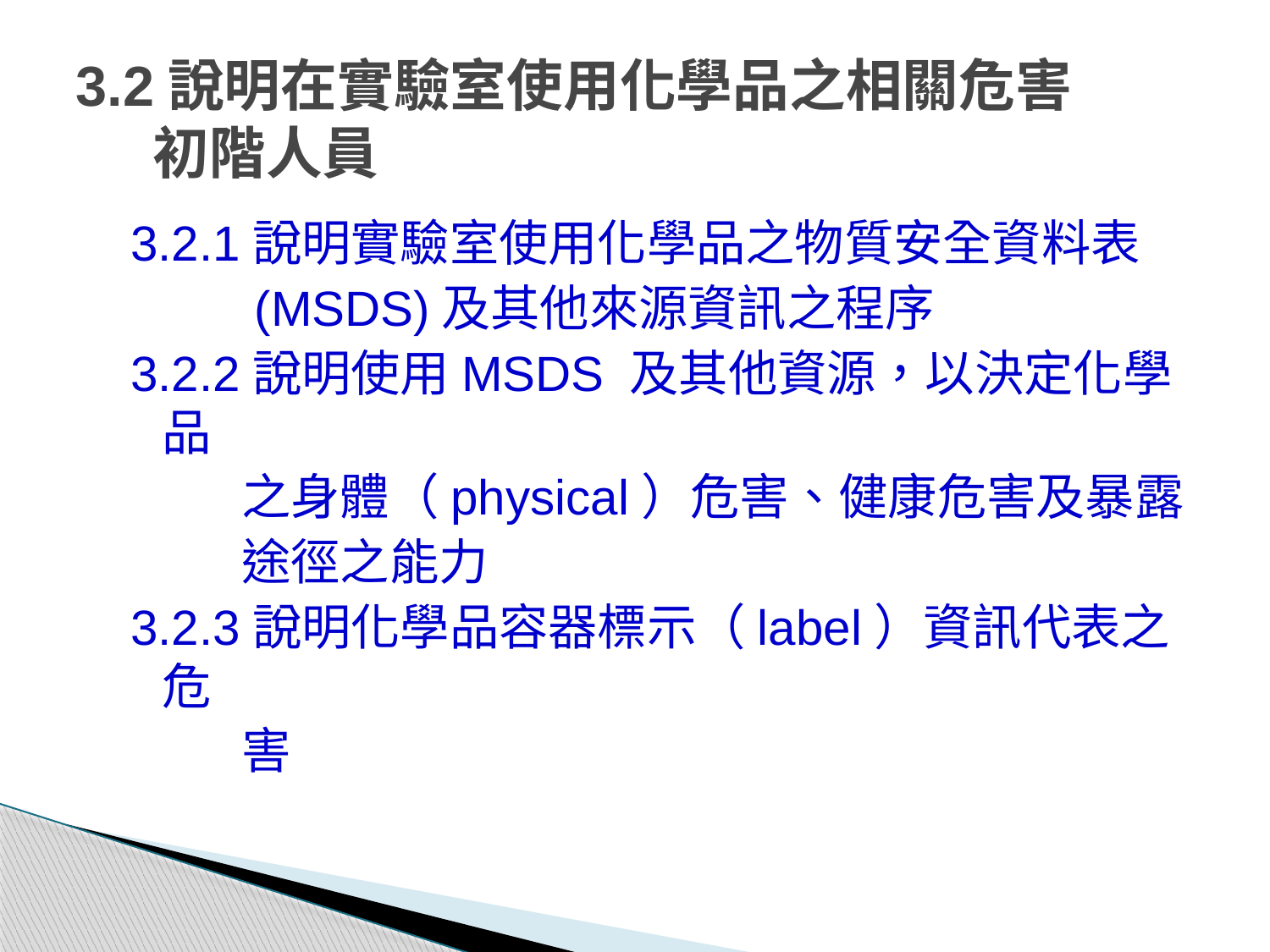

# 3.2說明在實驗室使用化學品之相關危害 初階人員
3.2.1說明實驗室使用化學品之物質安全資料表
         (MSDS)及其他來源資訊之程序
3.2.2說明使用MSDS 及其他資源，以決定化學品
         之身體（physical）危害、健康危害及暴露
         途徑之能力
3.2.3說明化學品容器標示（label）資訊代表之危
         害